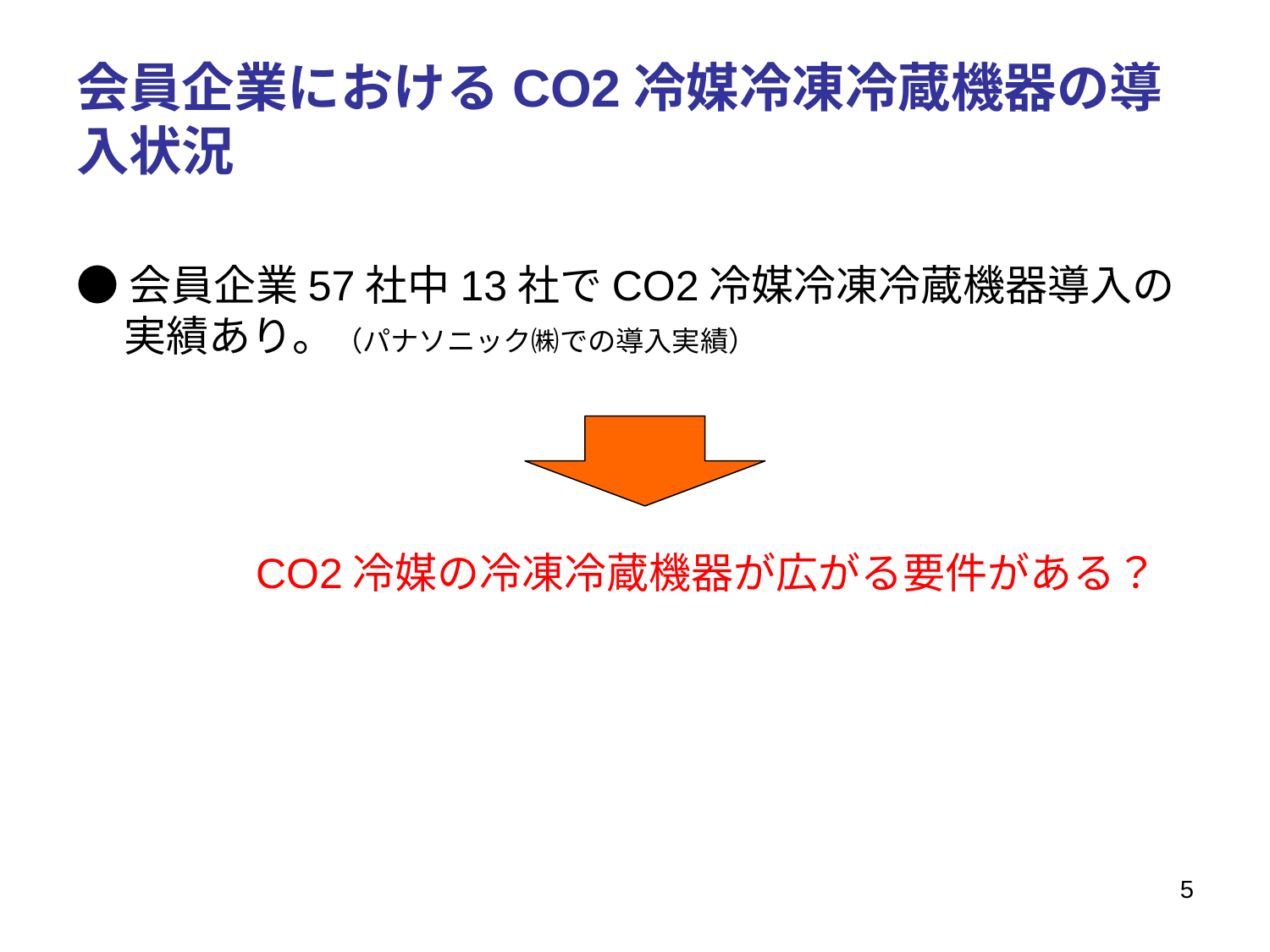

# 会員企業におけるCO2冷媒冷凍冷蔵機器の導入状況
●会員企業57社中13社でCO2冷媒冷凍冷蔵機器導入の実績あり。（パナソニック㈱での導入実績）

　　　　CO2冷媒の冷凍冷蔵機器が広がる要件がある？

5